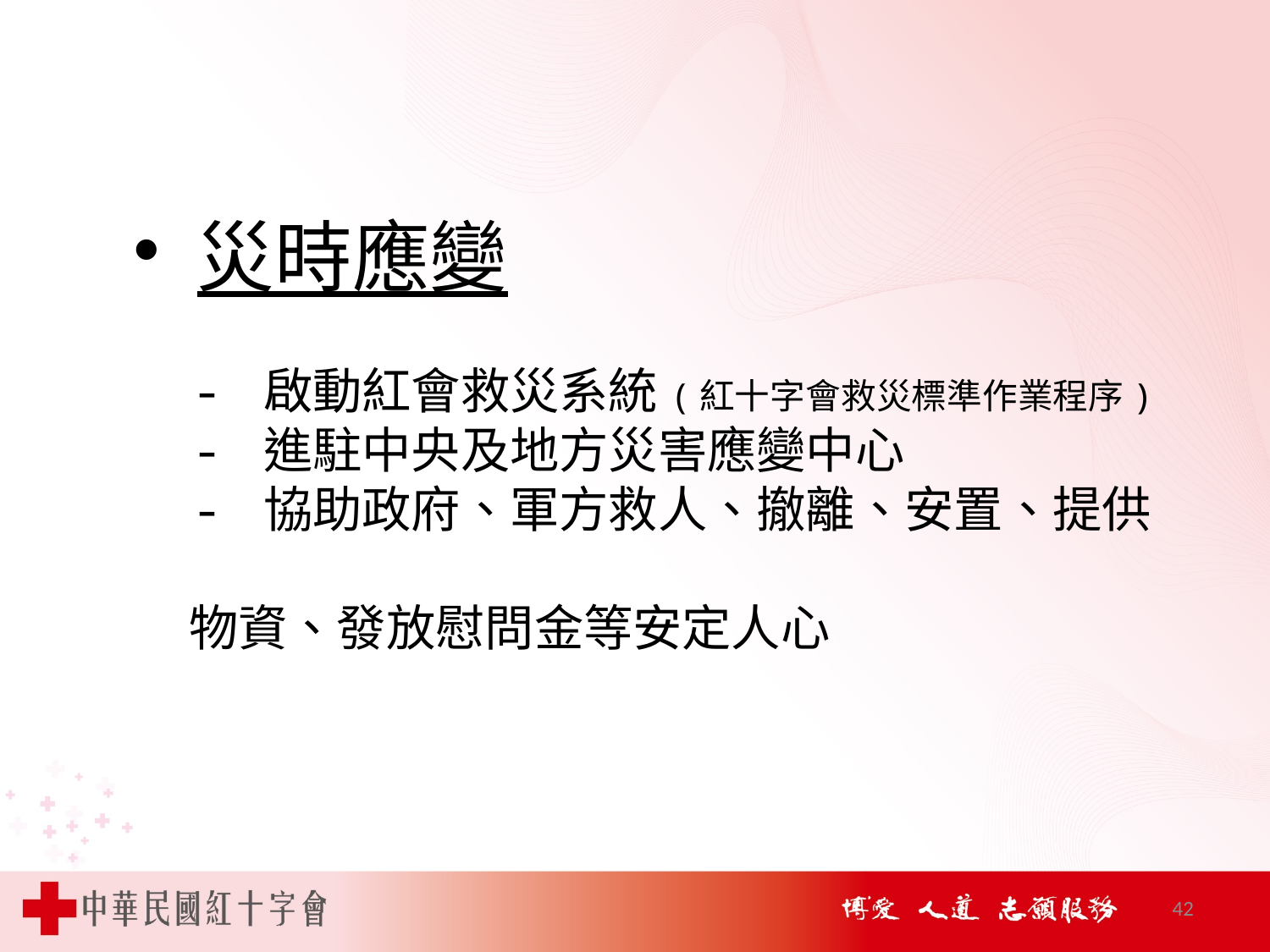

災時應變

  - 啟動紅會救災系統(紅十字會救災標準作業程序)
  - 進駐中央及地方災害應變中心
  - 協助政府、軍方救人、撤離、安置、提供
    物資、發放慰問金等安定人心

42